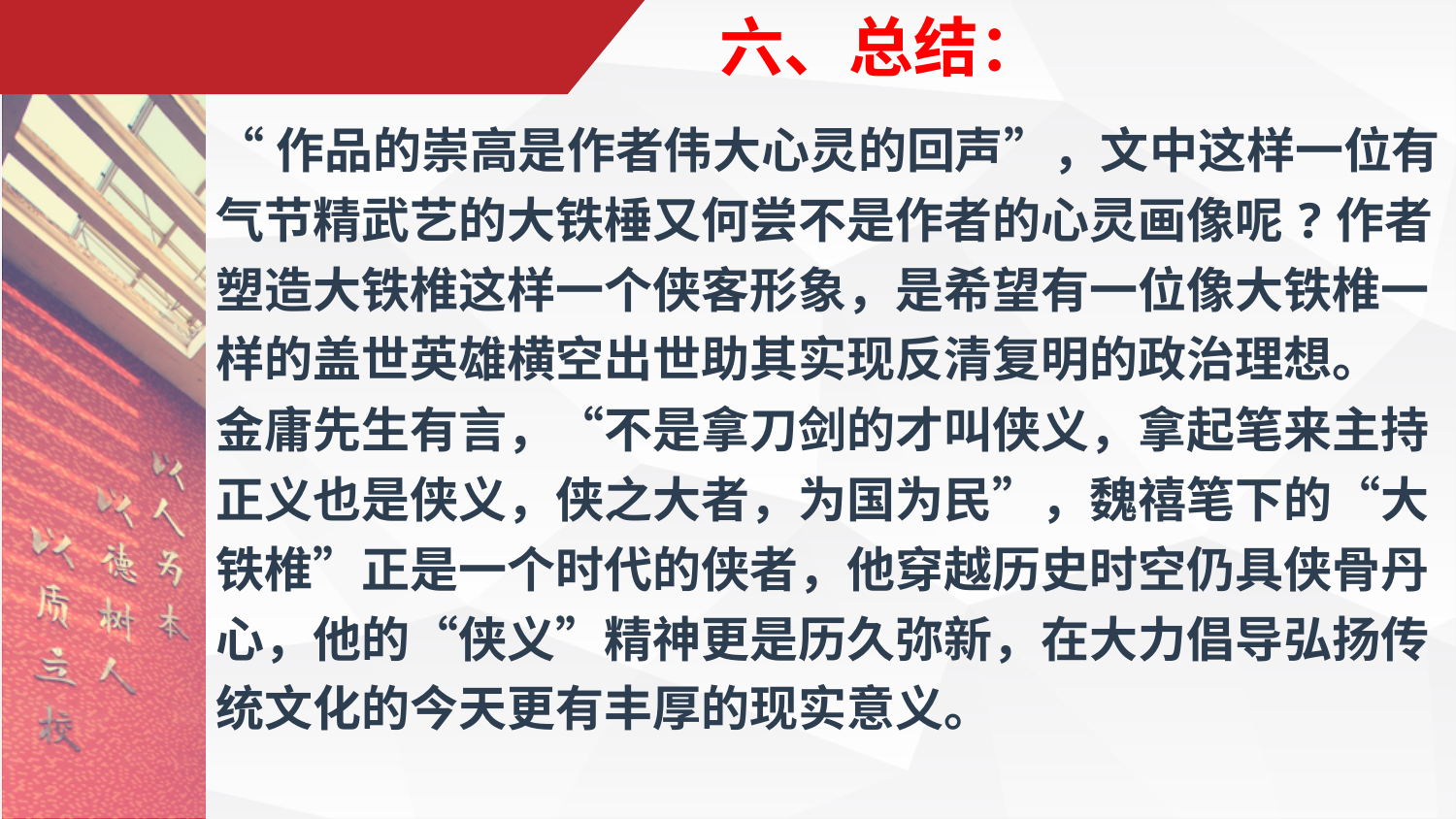

六、总结：
“作品的崇高是作者伟大心灵的回声”，文中这样一位有气节精武艺的大铁棰又何尝不是作者的心灵画像呢?作者塑造大铁椎这样一个侠客形象，是希望有一位像大铁椎一样的盖世英雄横空出世助其实现反清复明的政治理想。
金庸先生有言，“不是拿刀剑的才叫侠义，拿起笔来主持正义也是侠义，侠之大者，为国为民”，魏禧笔下的“大铁椎”正是一个时代的侠者，他穿越历史时空仍具侠骨丹心，他的“侠义”精神更是历久弥新，在大力倡导弘扬传统文化的今天更有丰厚的现实意义。